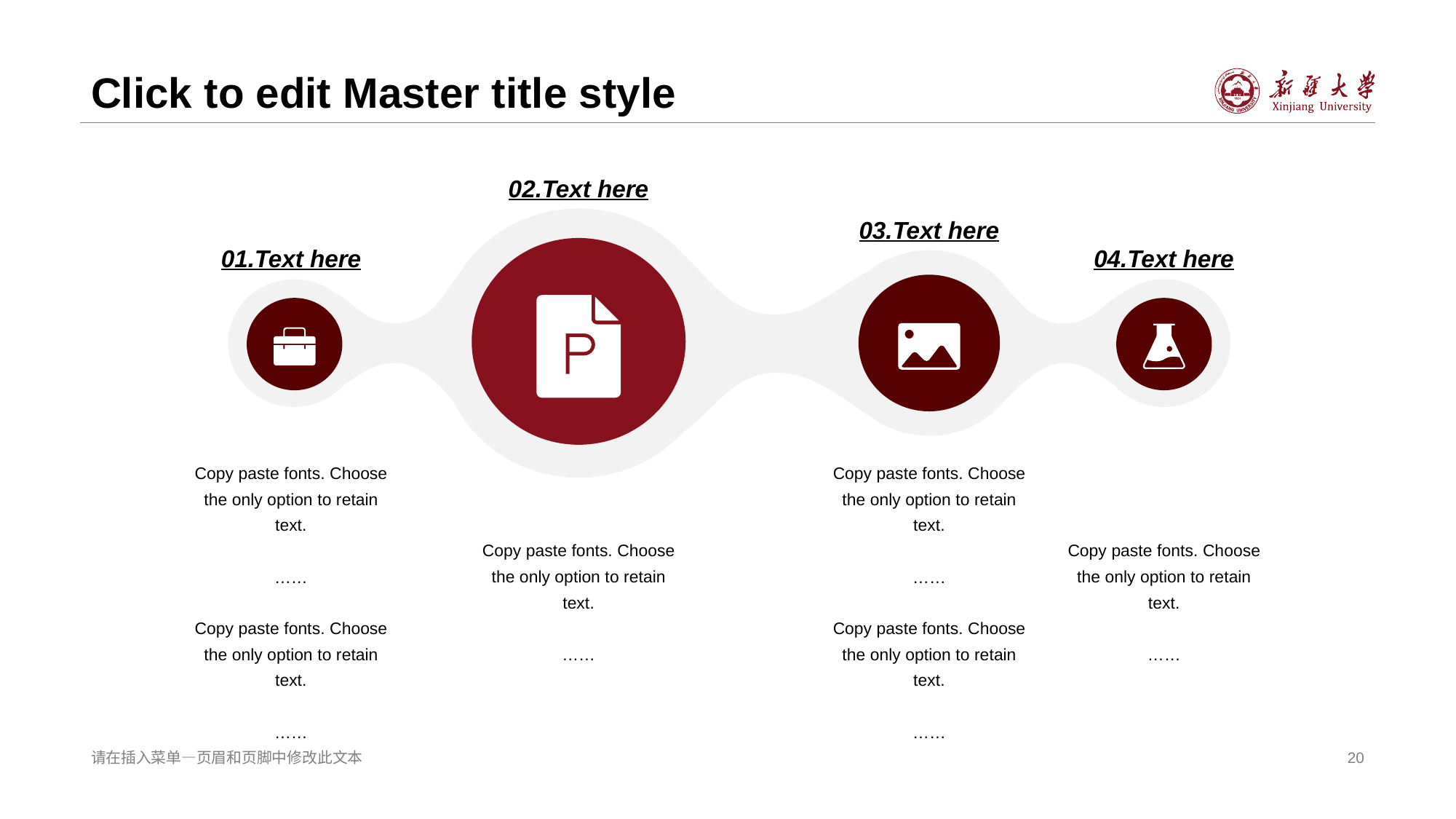

# Click to edit Master title style
02.Text here

03.Text here
01.Text here
04.Text here

Copy paste fonts. Choose the only option to retain text.

……
Copy paste fonts. Choose the only option to retain text.

……
Copy paste fonts. Choose the only option to retain text.

……
Copy paste fonts. Choose the only option to retain text.

……
Copy paste fonts. Choose the only option to retain text.

……
Copy paste fonts. Choose the only option to retain text.

……
请在插入菜单—页眉和页脚中修改此文本
20